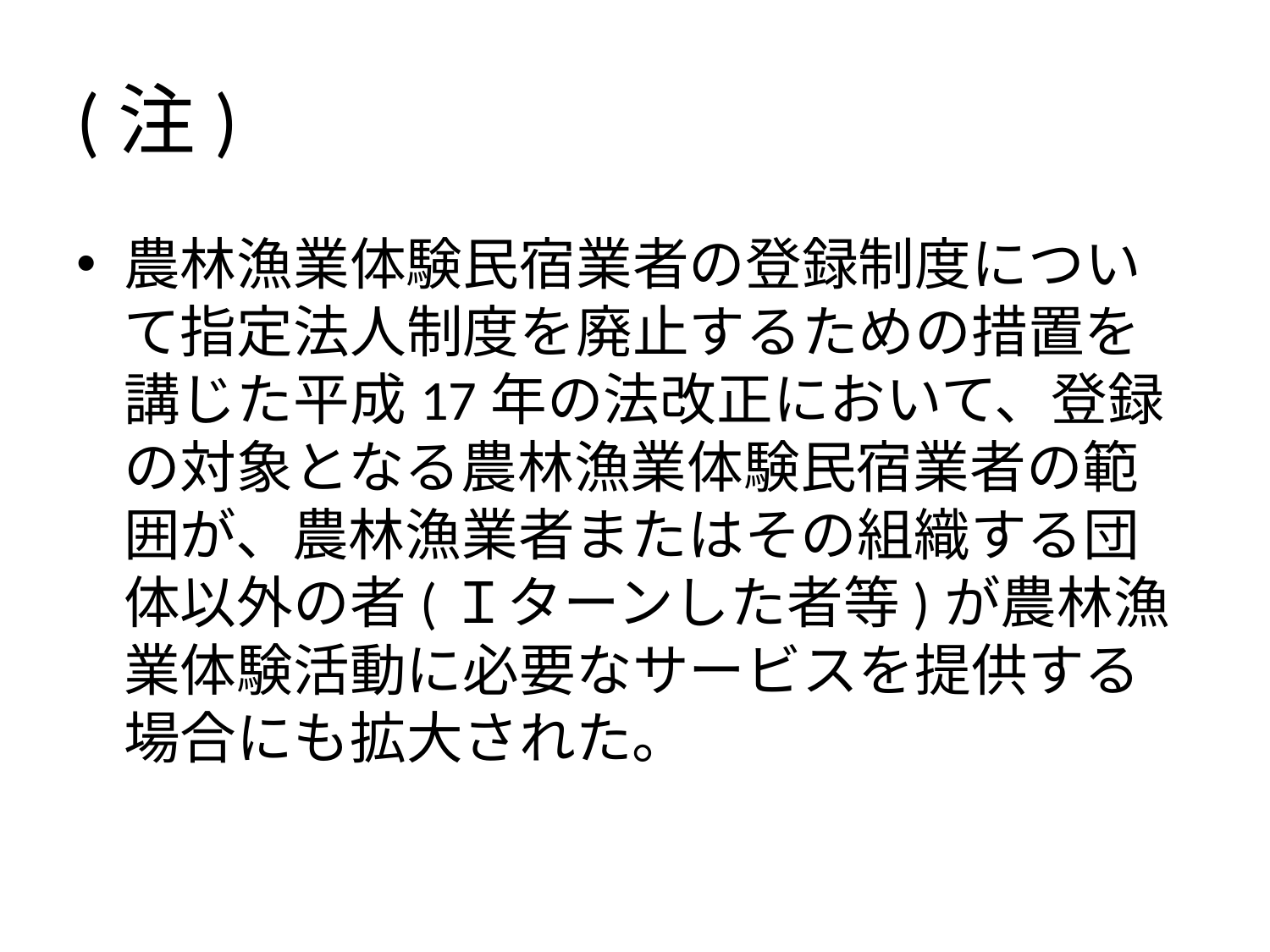

# (注)
農林漁業体験民宿業者の登録制度について指定法人制度を廃止するための措置を講じた平成17年の法改正において、登録の対象となる農林漁業体験民宿業者の範囲が、農林漁業者またはその組織する団体以外の者(Ｉターンした者等)が農林漁業体験活動に必要なサービスを提供する場合にも拡大された。